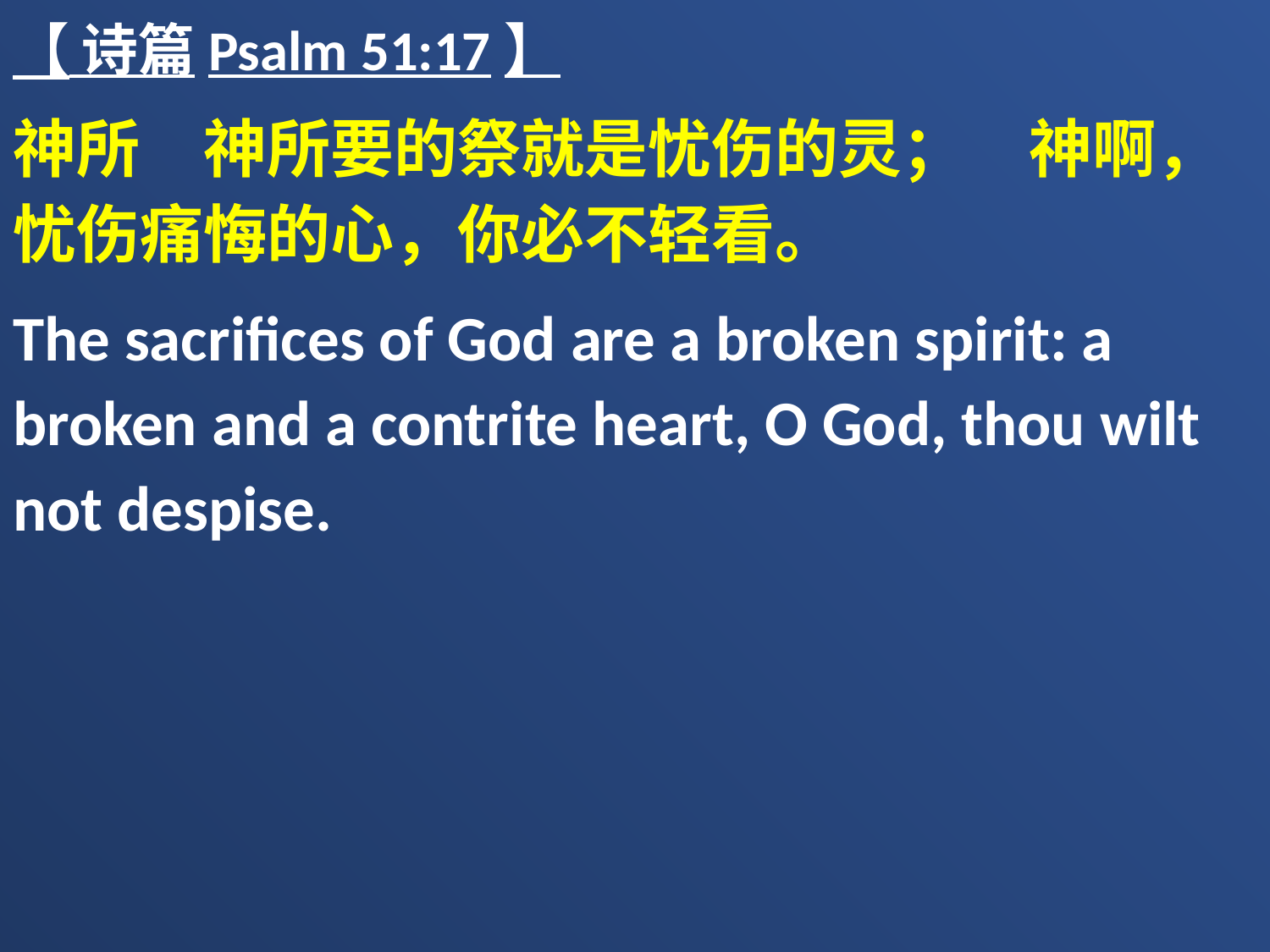

【 诗篇Psalm 51:17】
神所　神所要的祭就是忧伤的灵；　神啊，忧伤痛悔的心，你必不轻看。
The sacrifices of God are a broken spirit: a broken and a contrite heart, O God, thou wilt not despise.